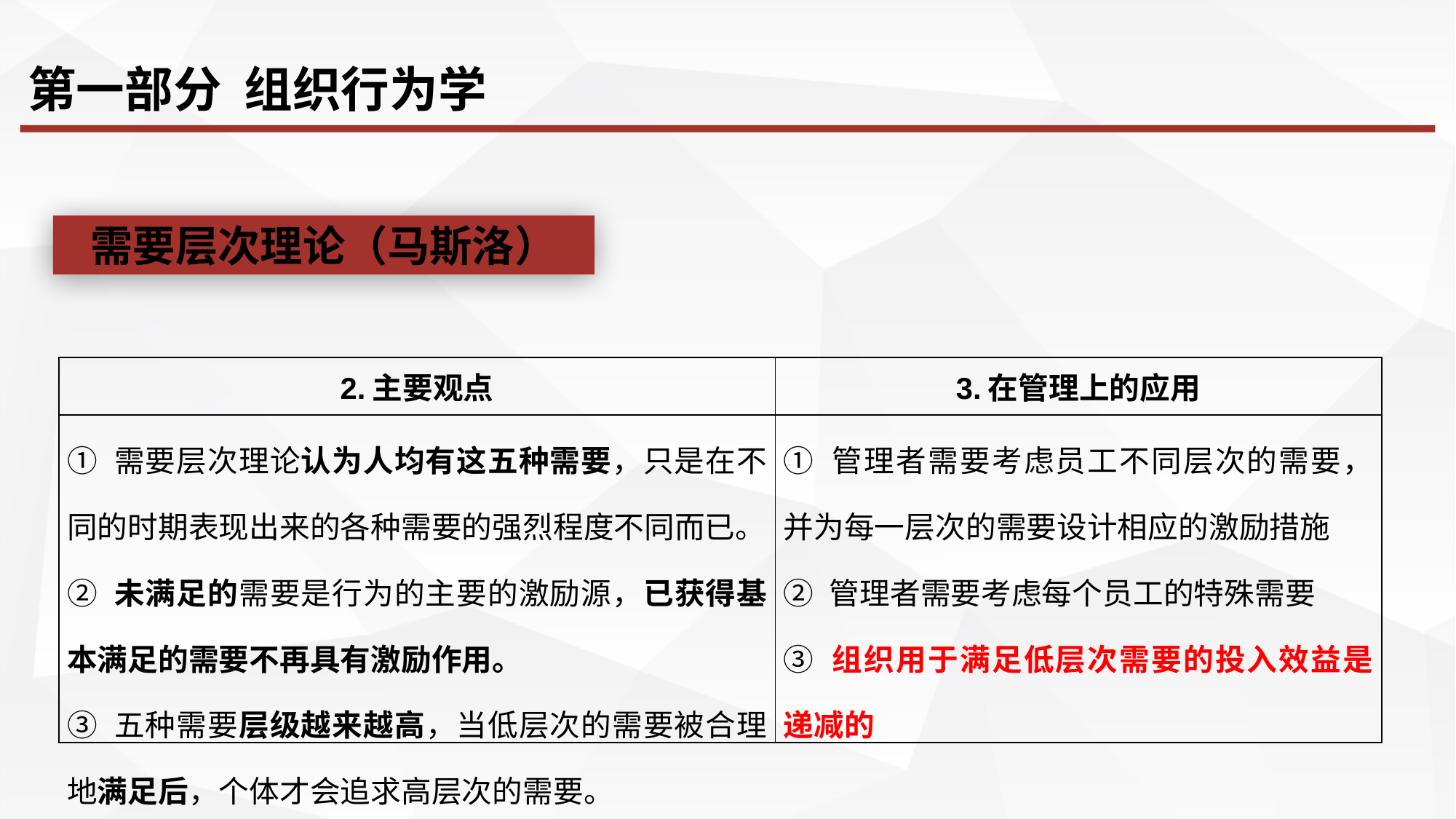

第一部分  组织行为学

需要层次理论（马斯洛）
| 2.主要观点 | 3.在管理上的应用 |
| --- | --- |
| ① 需要层次理论认为人均有这五种需要，只是在不同的时期表现出来的各种需要的强烈程度不同而已。 ② 未满足的需要是行为的主要的激励源，已获得基本满足的需要不再具有激励作用。 ③ 五种需要层级越来越高，当低层次的需要被合理地满足后，个体才会追求高层次的需要。 | ① 管理者需要考虑员工不同层次的需要，并为每一层次的需要设计相应的激励措施 ② 管理者需要考虑每个员工的特殊需要 ③ 组织用于满足低层次需要的投入效益是递减的 |